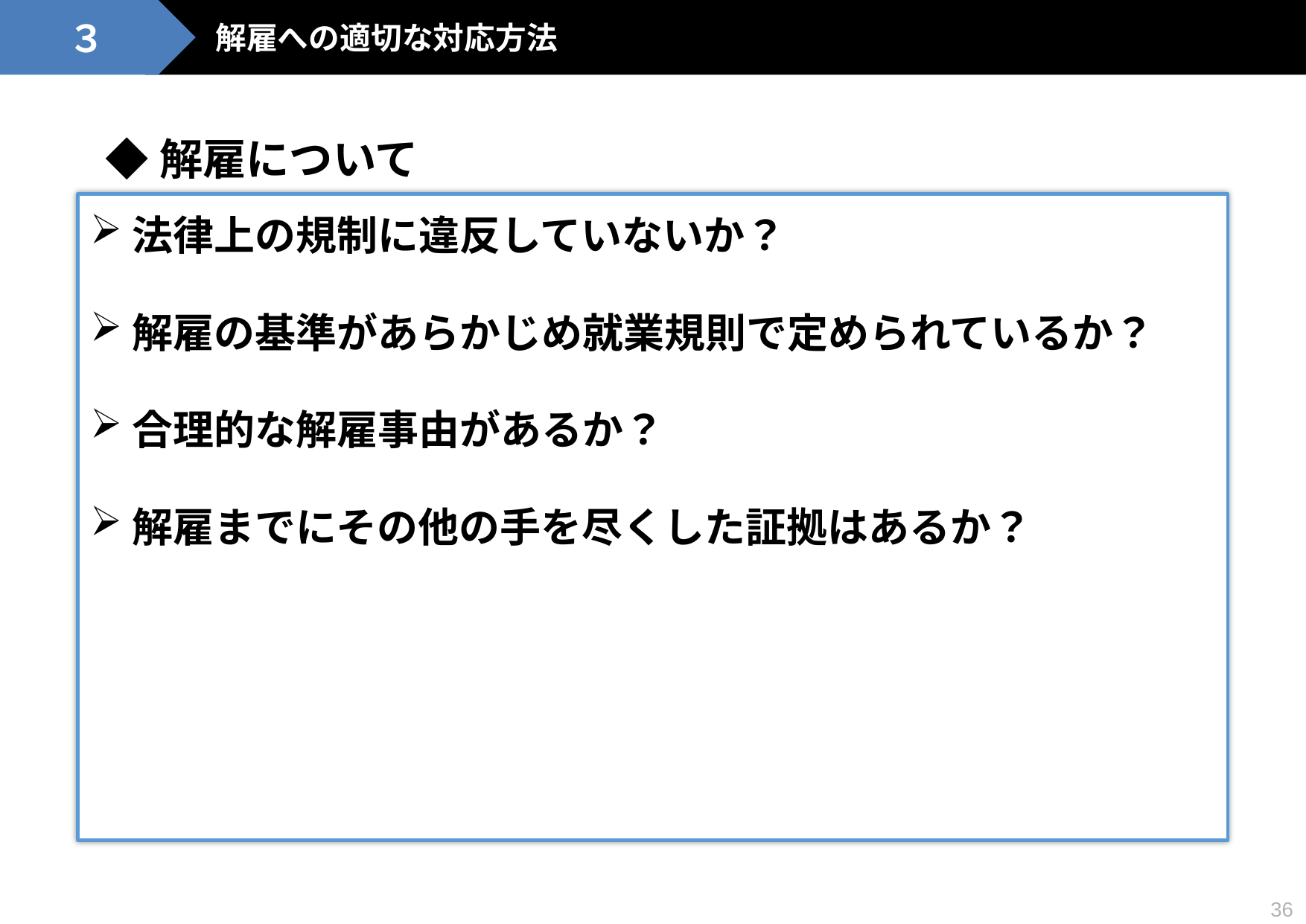

３
解雇への適切な対応方法
◆解雇について

法律上の規制に違反していないか？

解雇の基準があらかじめ就業規則で定められているか？

合理的な解雇事由があるか？

解雇までにその他の手を尽くした証拠はあるか？

36